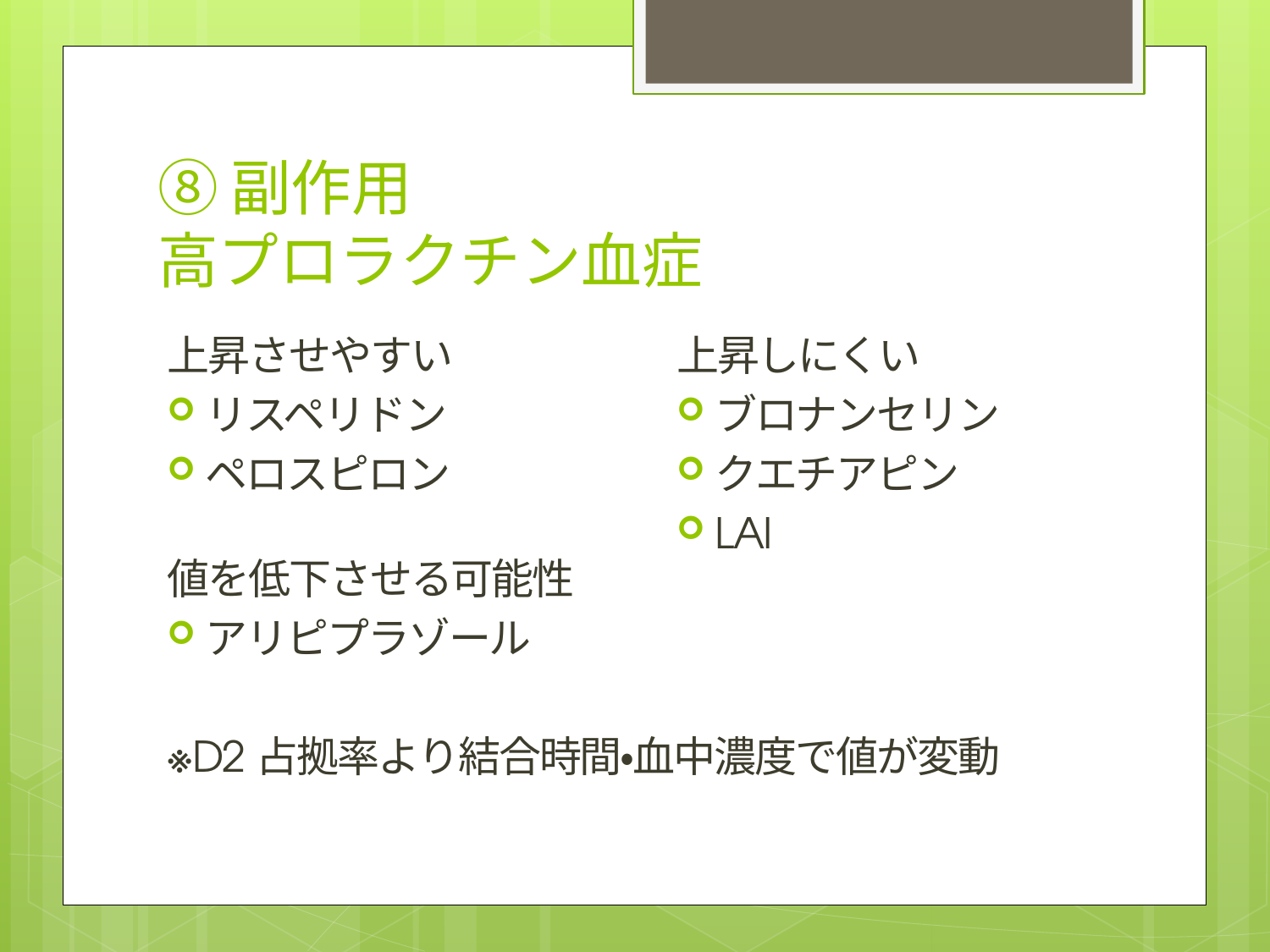

# ⑧副作用 高プロラクチン血症
上昇させやすい
リスペリドン
ペロスピロン
上昇しにくい
ブロナンセリン
クエチアピン
LAI
値を低下させる可能性
アリピプラゾール

※D2占拠率より結合時間・血中濃度で値が変動